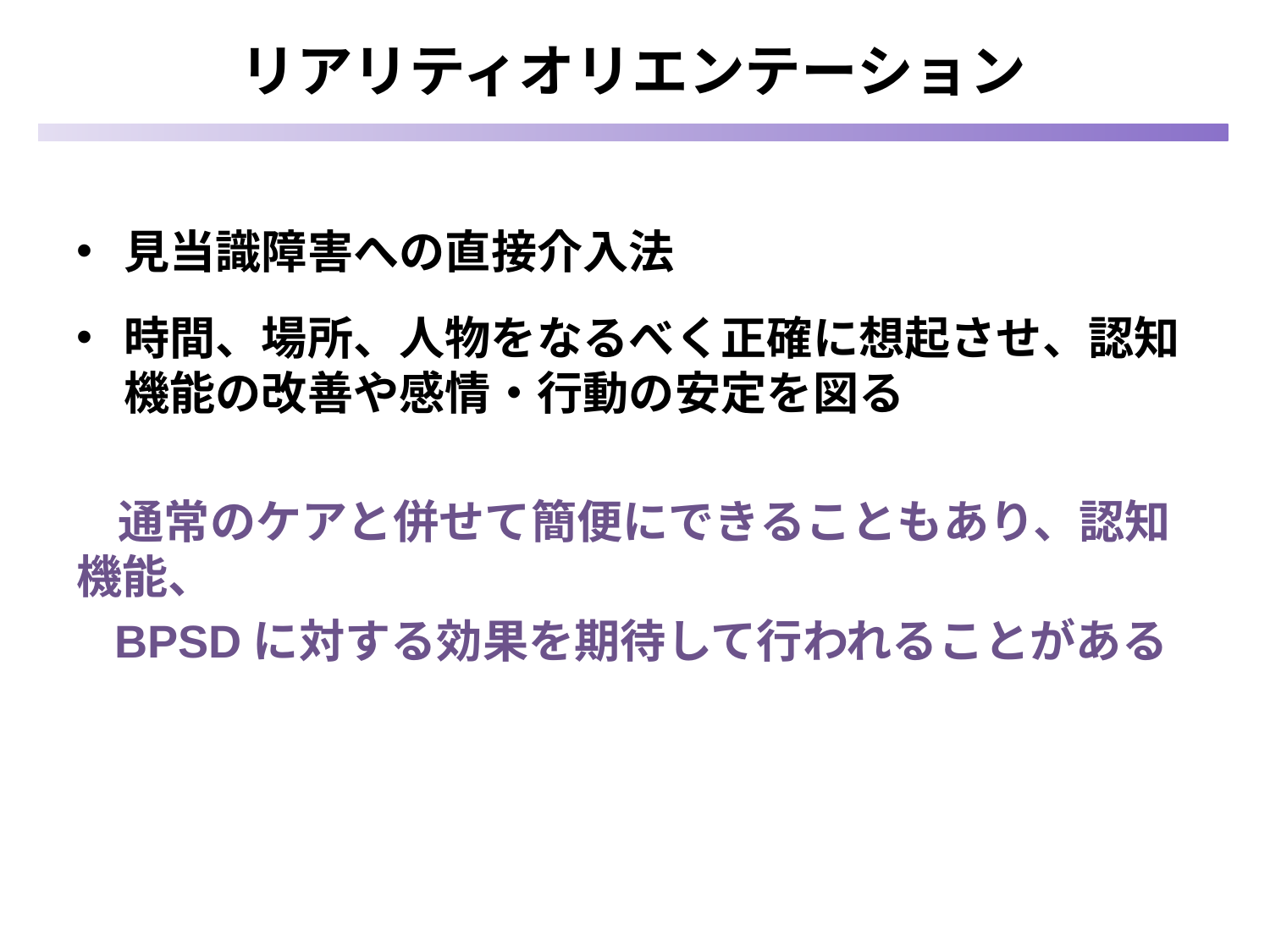

リアリティオリエンテーション

見当識障害への直接介入法
時間、場所、人物をなるべく正確に想起させ、認知機能の改善や感情・行動の安定を図る

   通常のケアと併せて簡便にできることもあり、認知機能、
   BPSDに対する効果を期待して行われることがある